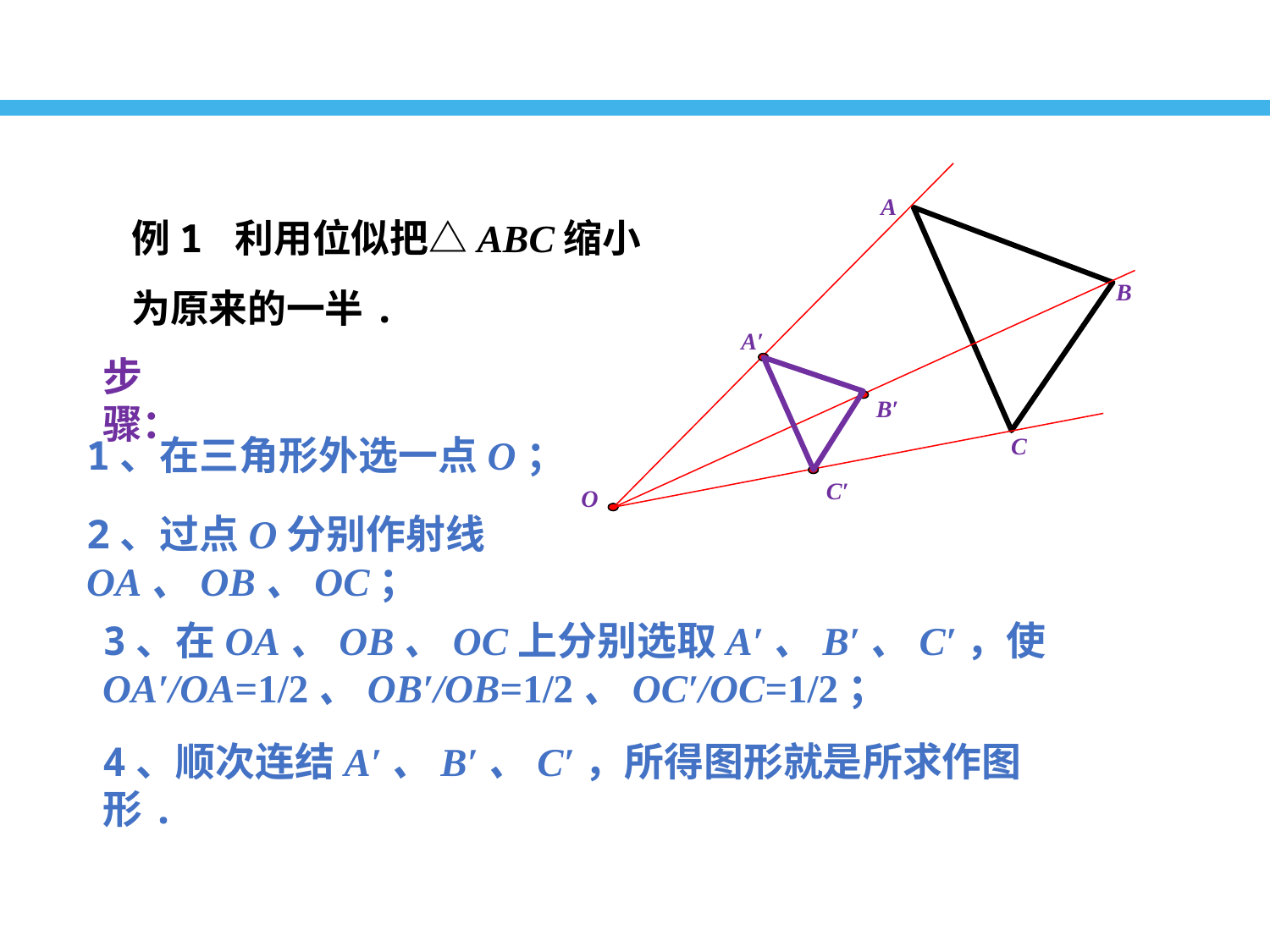

A

B
A′

B′

C

C′
O

例1 利用位似把△ABC缩小为原来的一半.
步骤：
1、在三角形外选一点O；
2、过点O分别作射线
OA、OB、OC；
3、在OA、OB、OC上分别选取A′、B′、C′，使 OA′/OA=1/2、OB′/OB=1/2、OC′/OC=1/2；
4、顺次连结A′、B′、C′，所得图形就是所求作图形.